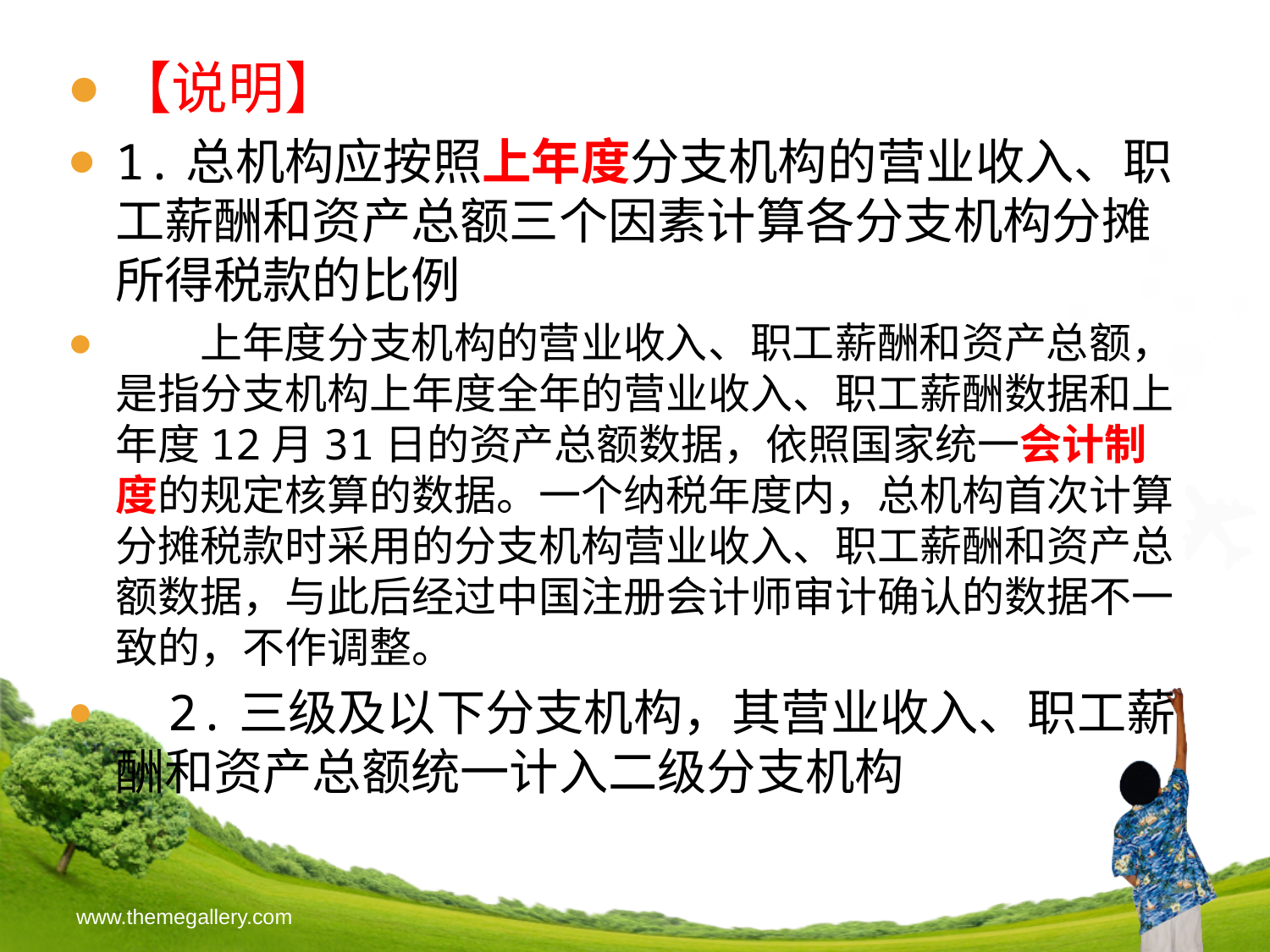

【说明】
1.总机构应按照上年度分支机构的营业收入、职工薪酬和资产总额三个因素计算各分支机构分摊所得税款的比例
　　上年度分支机构的营业收入、职工薪酬和资产总额，是指分支机构上年度全年的营业收入、职工薪酬数据和上年度12月31日的资产总额数据，依照国家统一会计制度的规定核算的数据。一个纳税年度内，总机构首次计算分摊税款时采用的分支机构营业收入、职工薪酬和资产总额数据，与此后经过中国注册会计师审计确认的数据不一致的，不作调整。
　2.三级及以下分支机构，其营业收入、职工薪酬和资产总额统一计入二级分支机构

www.themegallery.com